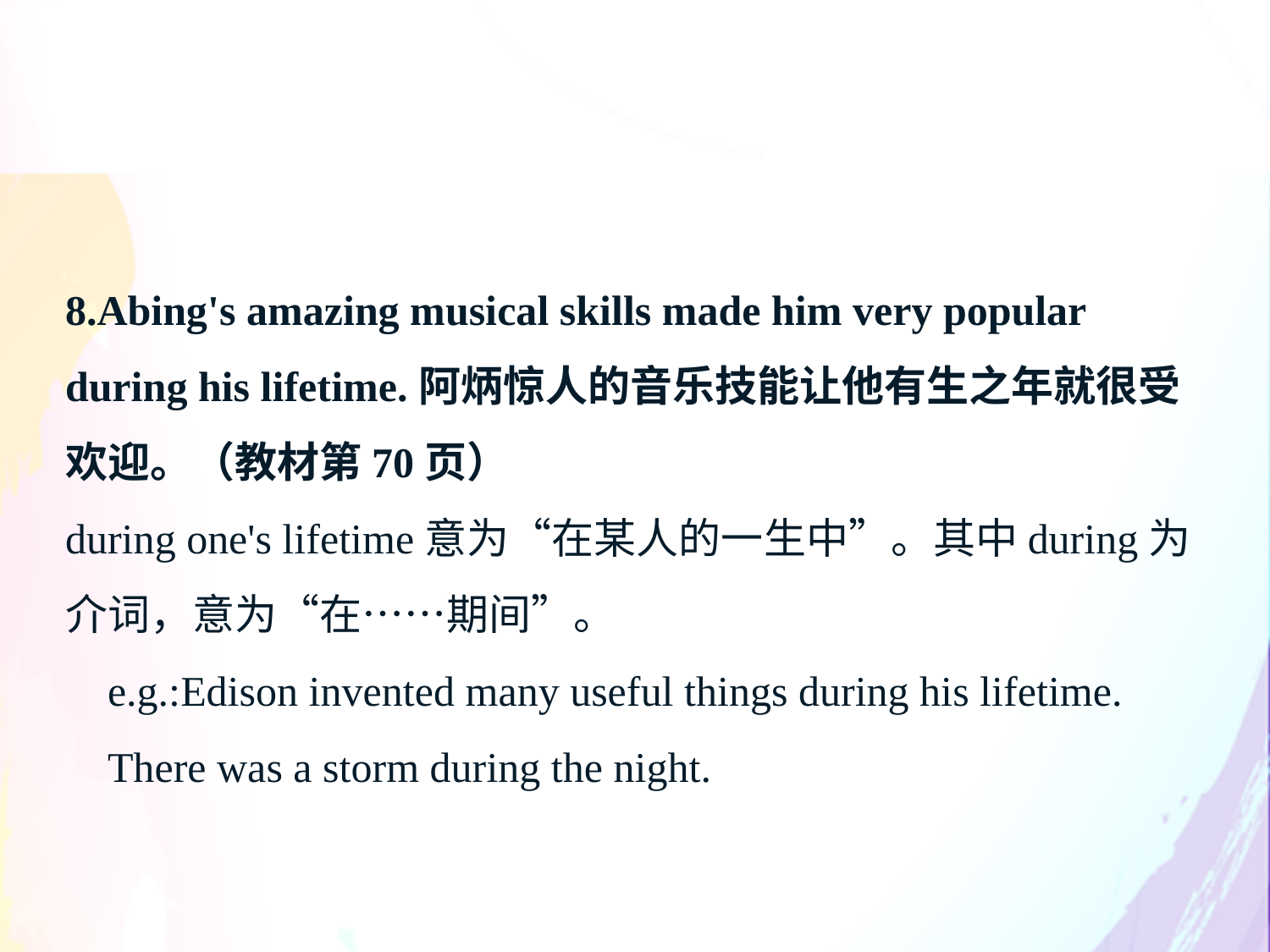

8.Abing's amazing musical skills made him very popular during his lifetime.阿炳惊人的音乐技能让他有生之年就很受欢迎。（教材第70页）
during one's lifetime意为“在某人的一生中”。其中during为介词，意为“在……期间”。
    e.g.:Edison invented many useful things during his lifetime.
    There was a storm during the night.